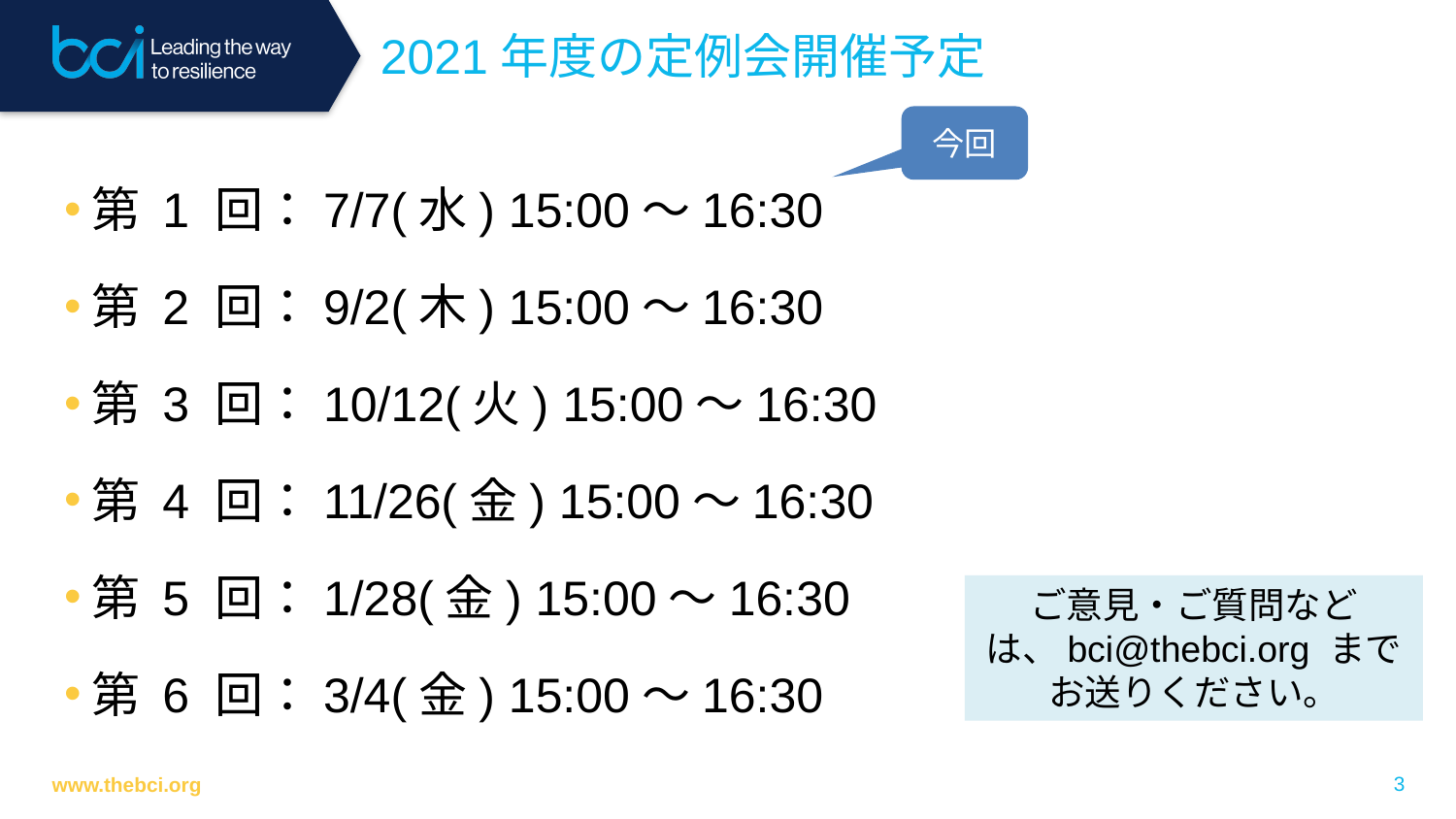

2021年度の定例会開催予定
今回
第 1 回：7/7(水) 15:00〜16:30
第 2 回：9/2(木) 15:00〜16:30
第 3 回：10/12(火) 15:00〜16:30
第 4 回：11/26(金) 15:00〜16:30
第 5 回：1/28(金) 15:00〜16:30
第 6 回：3/4(金) 15:00〜16:30
ご意見・ご質問などは、bci@thebci.org まで
お送りください。